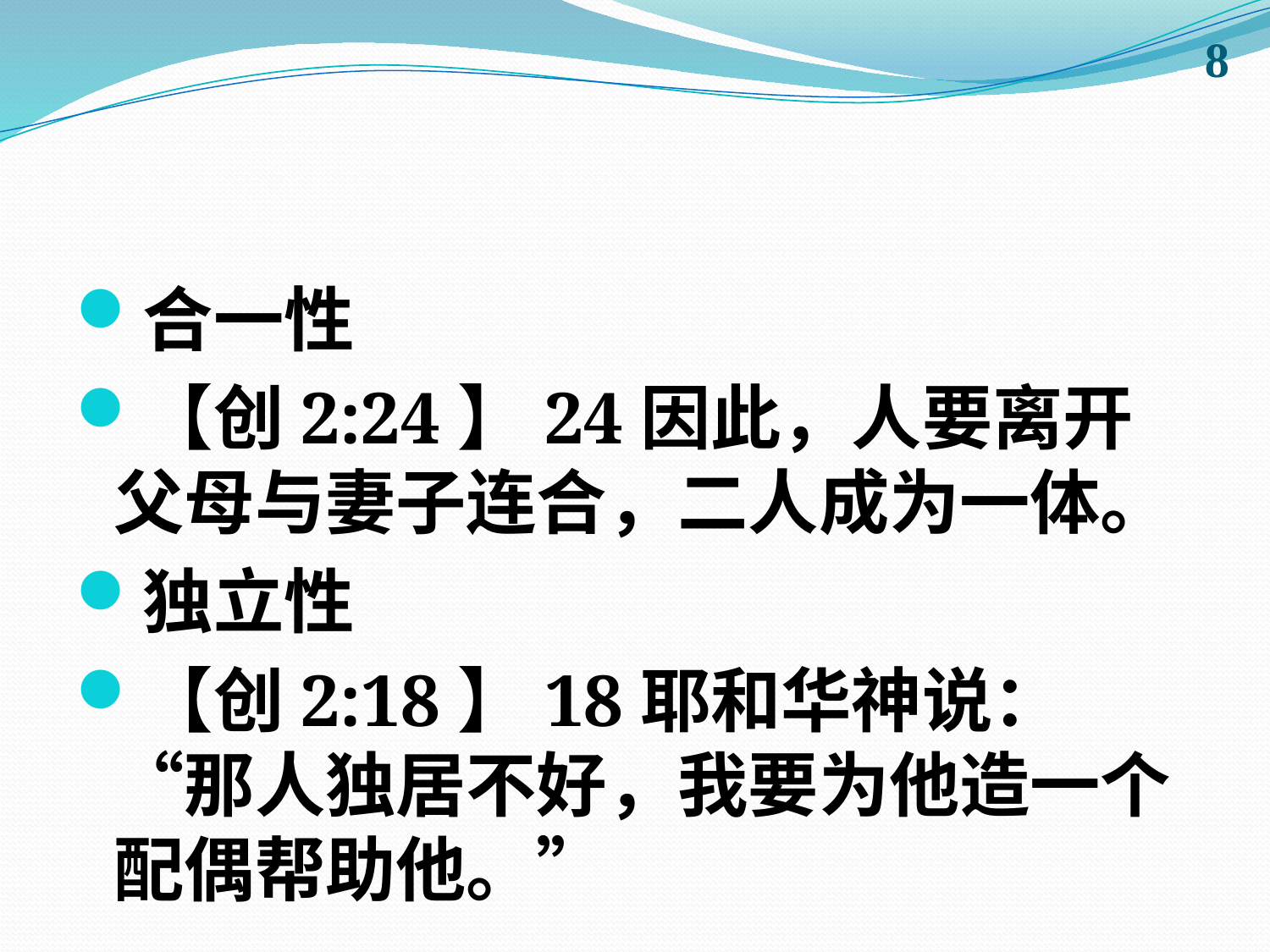

8
#
合一性
【创2:24】24因此，人要离开父母与妻子连合，二人成为一体。
独立性
【创2:18】18耶和华神说：“那人独居不好，我要为他造一个配偶帮助他。”